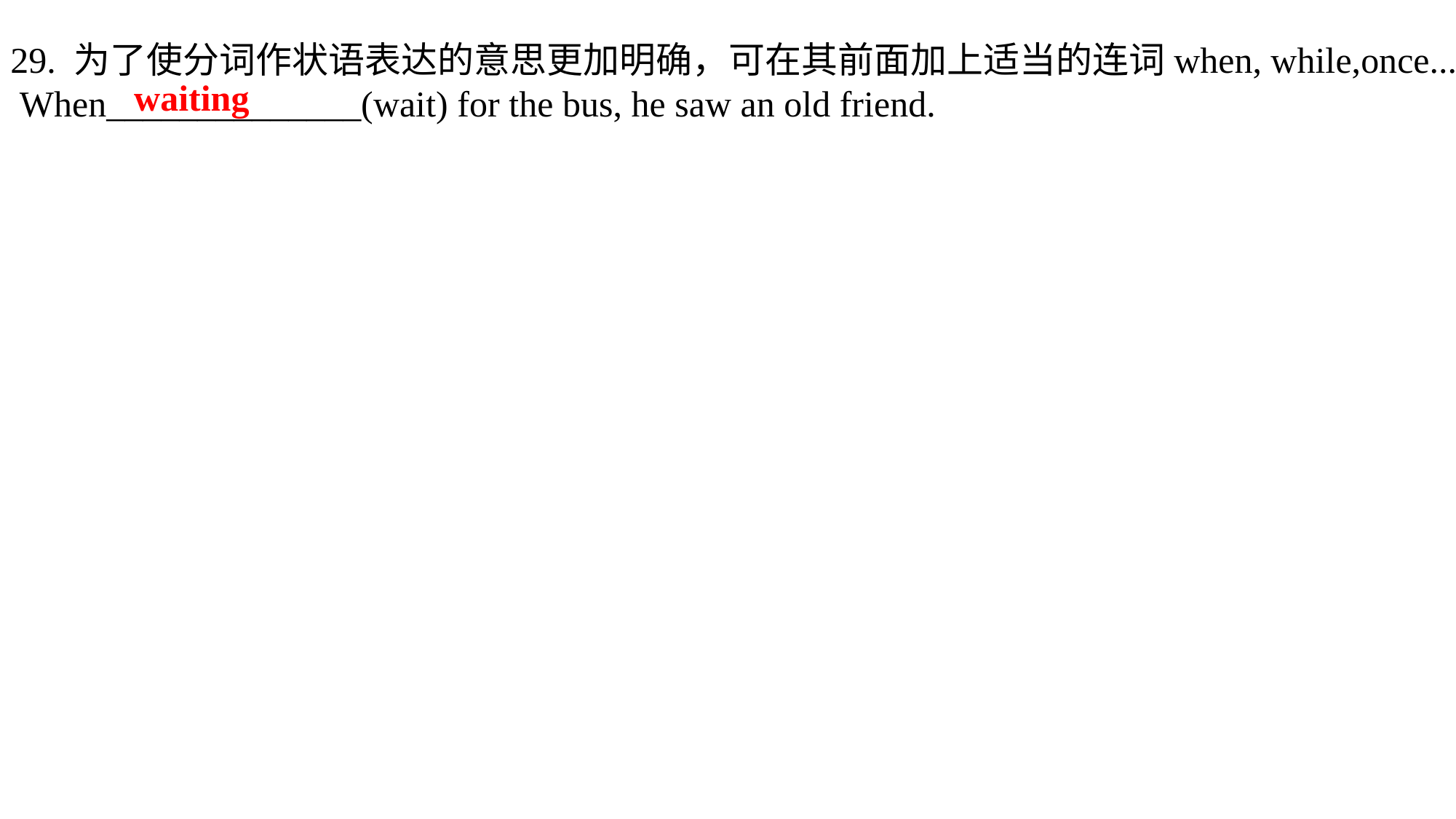

29. 为了使分词作状语表达的意思更加明确，可在其前面加上适当的连词when, while,once......
 When______________(wait) for the bus, he saw an old friend.
waiting